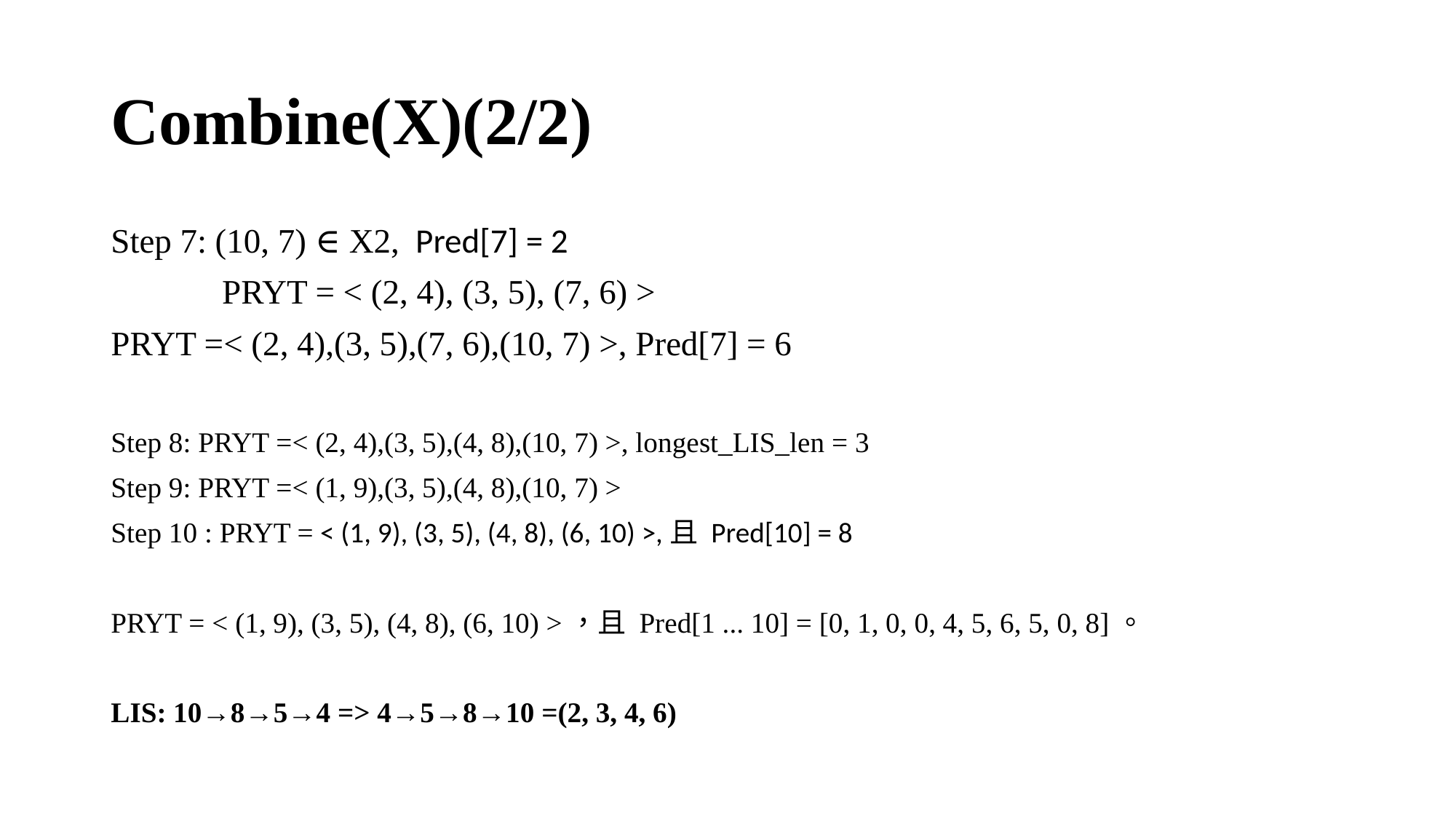

# Combine(X)(2/2)
Step 7: (10, 7) ∈ X2,  Pred[7] = 2
	 PRYT = < (2, 4), (3, 5), (7, 6) >
PRYT =< (2, 4),(3, 5),(7, 6),(10, 7) >, Pred[7] = 6

Step 8: PRYT =< (2, 4),(3, 5),(4, 8),(10, 7) >, longest_LIS_len = 3
Step 9: PRYT =< (1, 9),(3, 5),(4, 8),(10, 7) >
Step 10 : PRYT = < (1, 9), (3, 5), (4, 8), (6, 10) >,且 Pred[10] = 8

PRYT = < (1, 9), (3, 5), (4, 8), (6, 10) >，且 Pred[1 ... 10] = [0, 1, 0, 0, 4, 5, 6, 5, 0, 8]。

LIS: 10→8→5→4 => 4→5→8→10 =(2, 3, 4, 6)